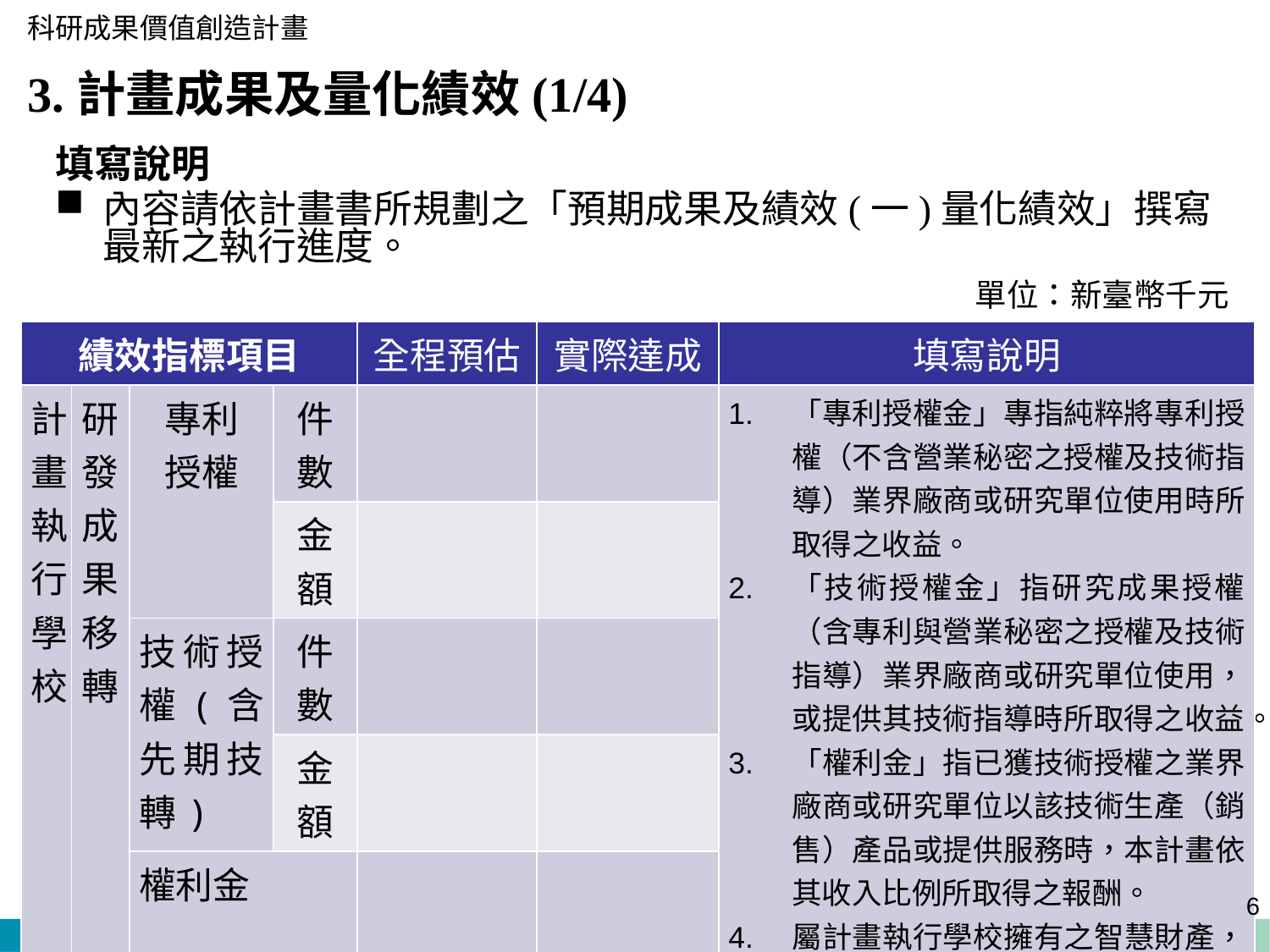

3.計畫成果及量化績效(1/4)
填寫說明
內容請依計畫書所規劃之「預期成果及績效(一)量化績效」撰寫最新之執行進度。
單位：新臺幣千元
| 績效指標項目 |  |  |  | 全程預估 | 實際達成 | 填寫說明 |
| --- | --- | --- | --- | --- | --- | --- |
| 計畫執行學校 | 研發成果移轉 | 專利 授權 | 件數 |  |  | 「專利授權金」專指純粹將專利授權（不含營業秘密之授權及技術指導）業界廠商或研究單位使用時所取得之收益。 「技術授權金」指研究成果授權（含專利與營業秘密之授權及技術指導）業界廠商或研究單位使用，或提供其技術指導時所取得之收益。 「權利金」指已獲技術授權之業界廠商或研究單位以該技術生產（銷售）產品或提供服務時，本計畫依其收入比例所取得之報酬。 屬計畫執行學校擁有之智慧財產，其績效才可列報。 |
|  |  |  | 金額 |  |  |  |
|  |  | 技術授權(含先期技轉) | 件數 |  |  |  |
|  |  |  | 金額 |  |  |  |
|  |  | 權利金 |  |  |  |  |
6
6